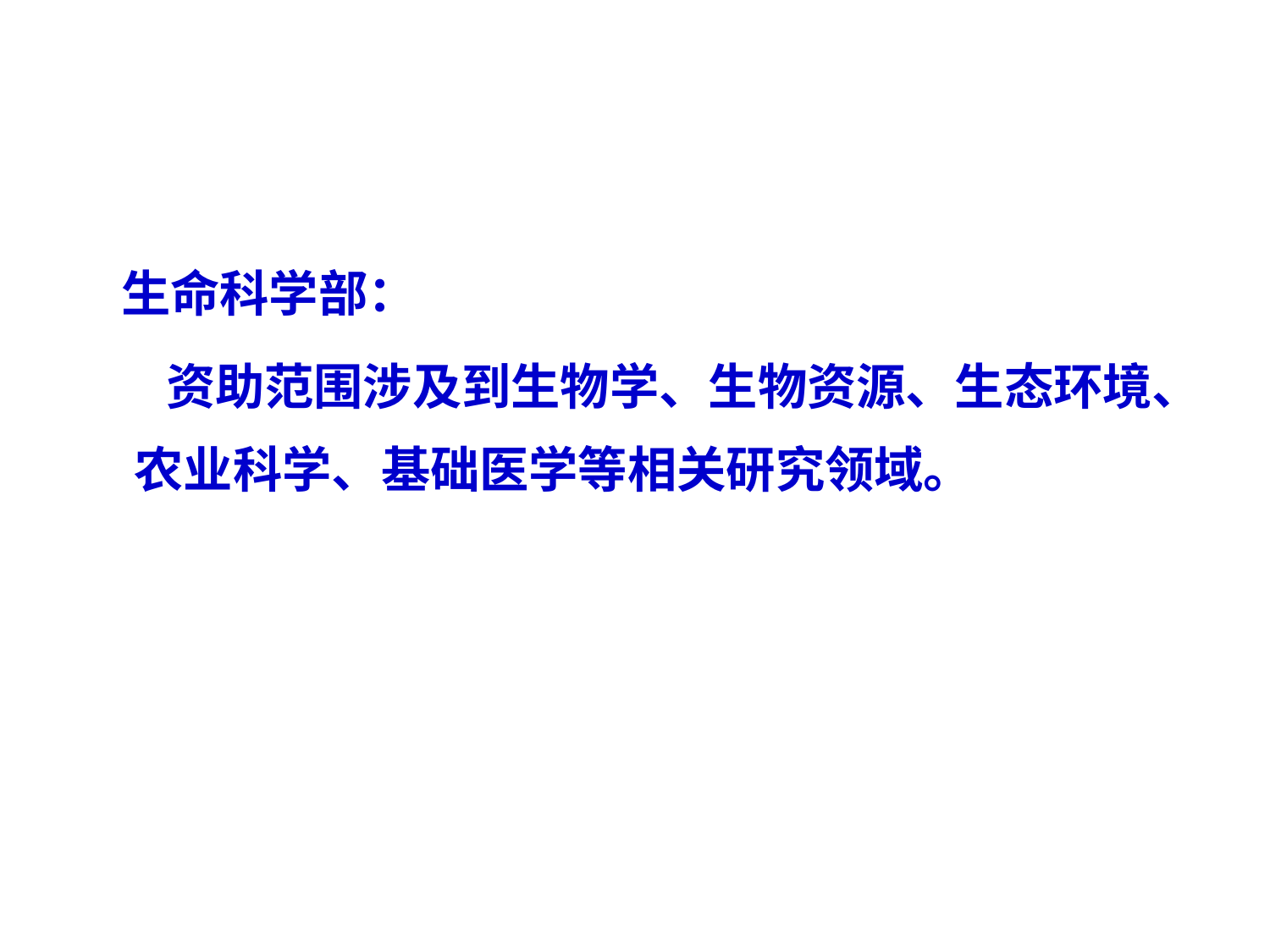

生命科学部：
      资助范围涉及到生物学、生物资源、生态环境、农业科学、基础医学等相关研究领域。